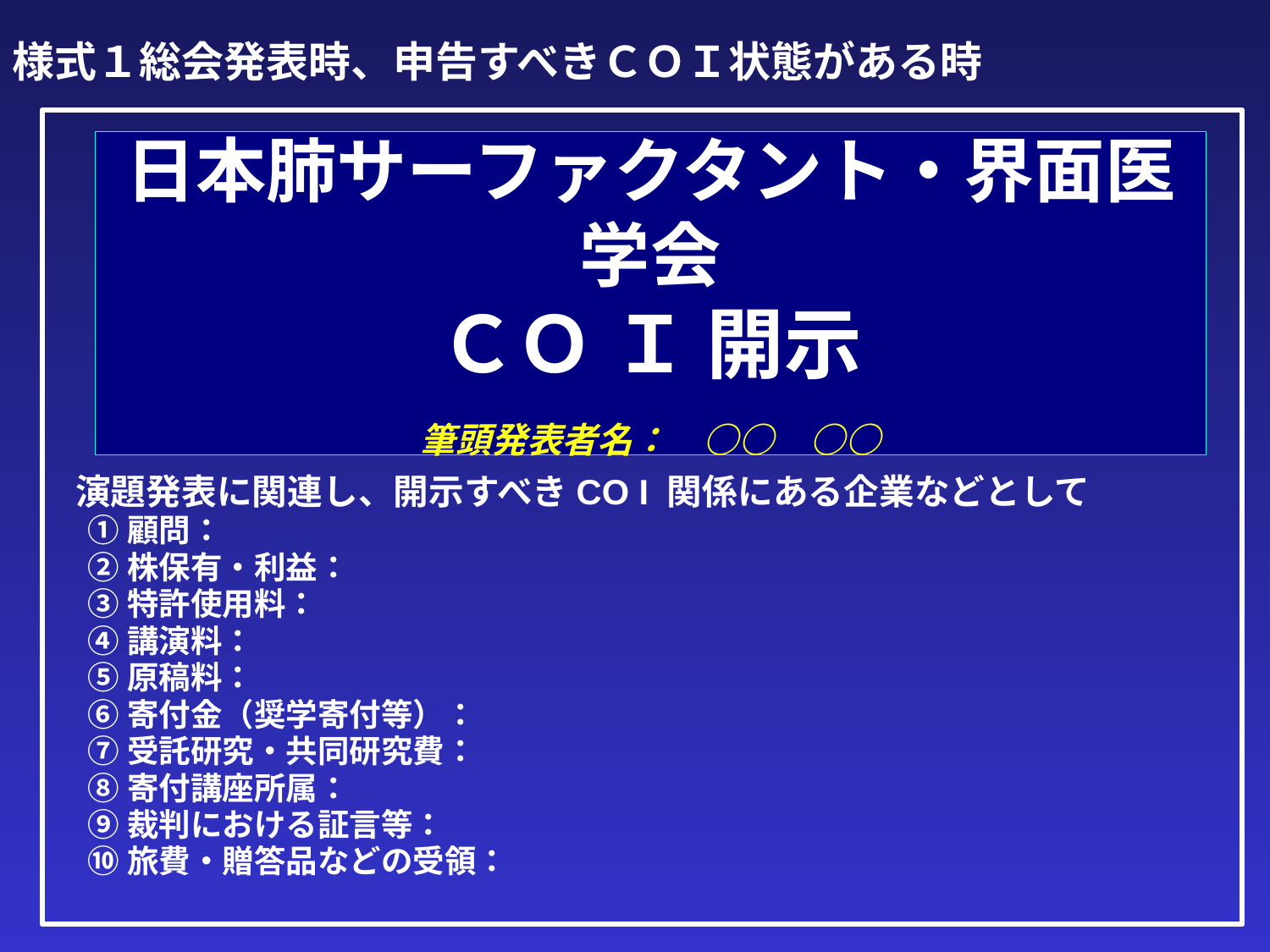

様式１総会発表時、申告すべきＣＯＩ状態がある時

# 日本肺サーファクタント・界面医学会 ＣＯ Ｉ 開示 　 筆頭発表者名：　○○　○○
演題発表に関連し、開示すべきCO I 関係にある企業などとして
①顧問：
②株保有・利益：
③特許使用料：
④講演料：
⑤原稿料：
⑥寄付金（奨学寄付等）：
⑦受託研究・共同研究費：
⑧寄付講座所属：
⑨裁判における証言等：
⑩旅費・贈答品などの受領：